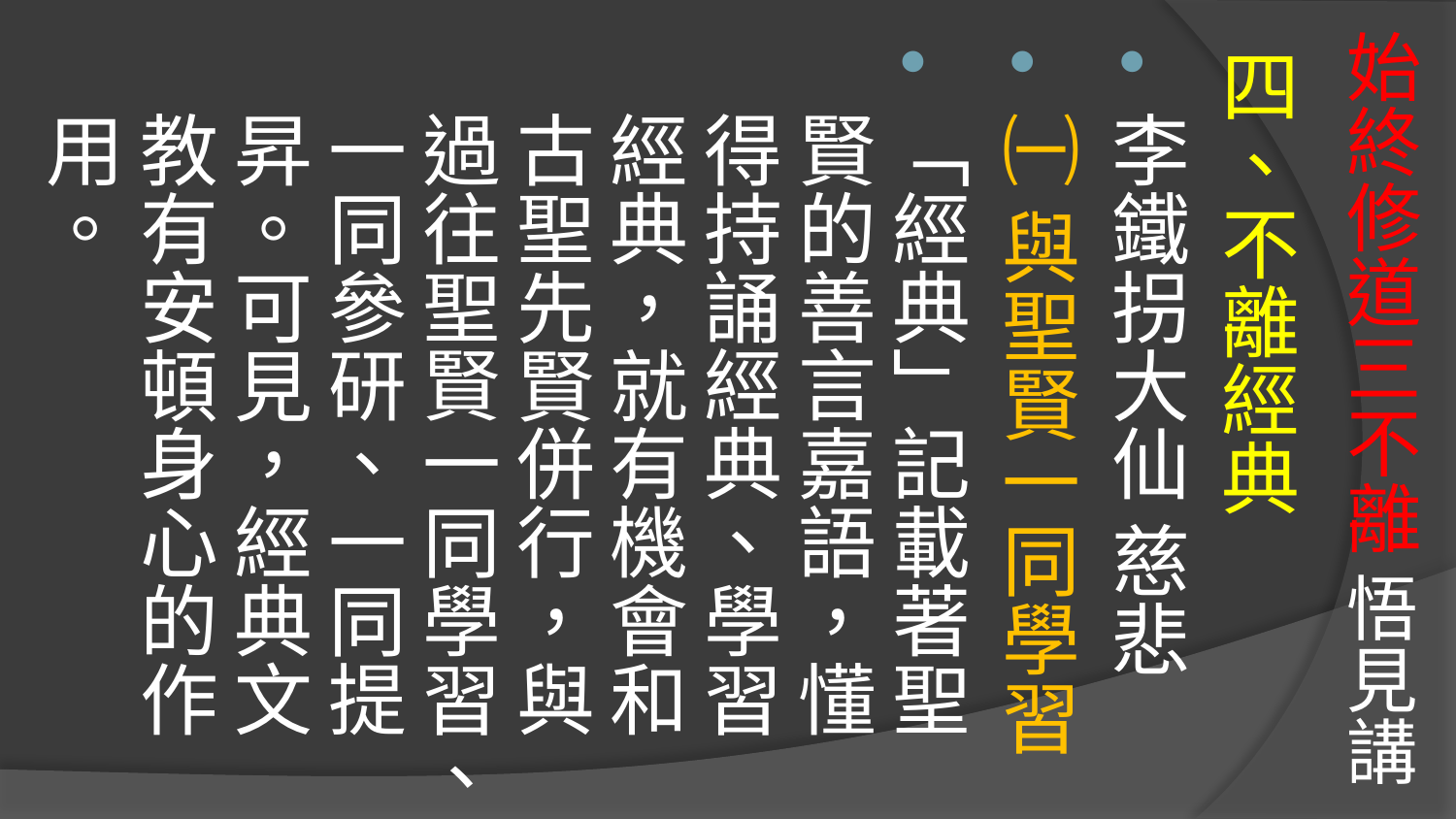

# 始終修道三不離 悟見講
四、不離經典
李鐵拐大仙 慈悲
㈠ 與聖賢一同學習
「經典」記載著聖賢的善言嘉語，懂得持誦經典、學習經典，就有機會和古聖先賢併行，與過往聖賢一同學習、一同參研、一同提昇。可見，經典文教有安頓身心的作用。